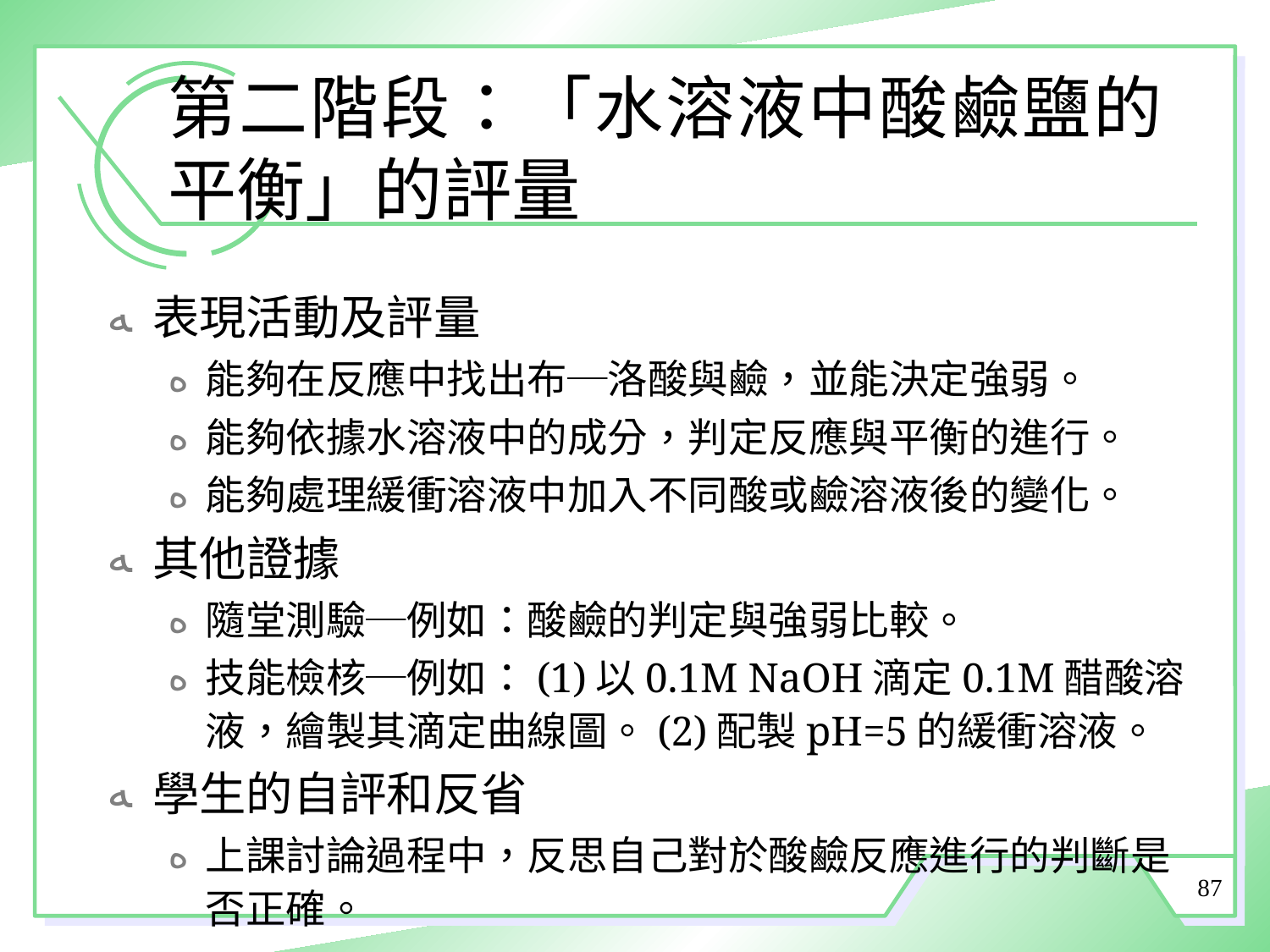

# 第二階段：「水溶液中酸鹼鹽的平衡」的評量
表現活動及評量
能夠在反應中找出布─洛酸與鹼，並能決定強弱。
能夠依據水溶液中的成分，判定反應與平衡的進行。
能夠處理緩衝溶液中加入不同酸或鹼溶液後的變化。
其他證據
隨堂測驗─例如：酸鹼的判定與強弱比較。
技能檢核─例如：(1)以0.1M NaOH滴定0.1M醋酸溶液，繪製其滴定曲線圖。(2)配製pH=5的緩衝溶液。
學生的自評和反省
上課討論過程中，反思自己對於酸鹼反應進行的判斷是否正確。

87